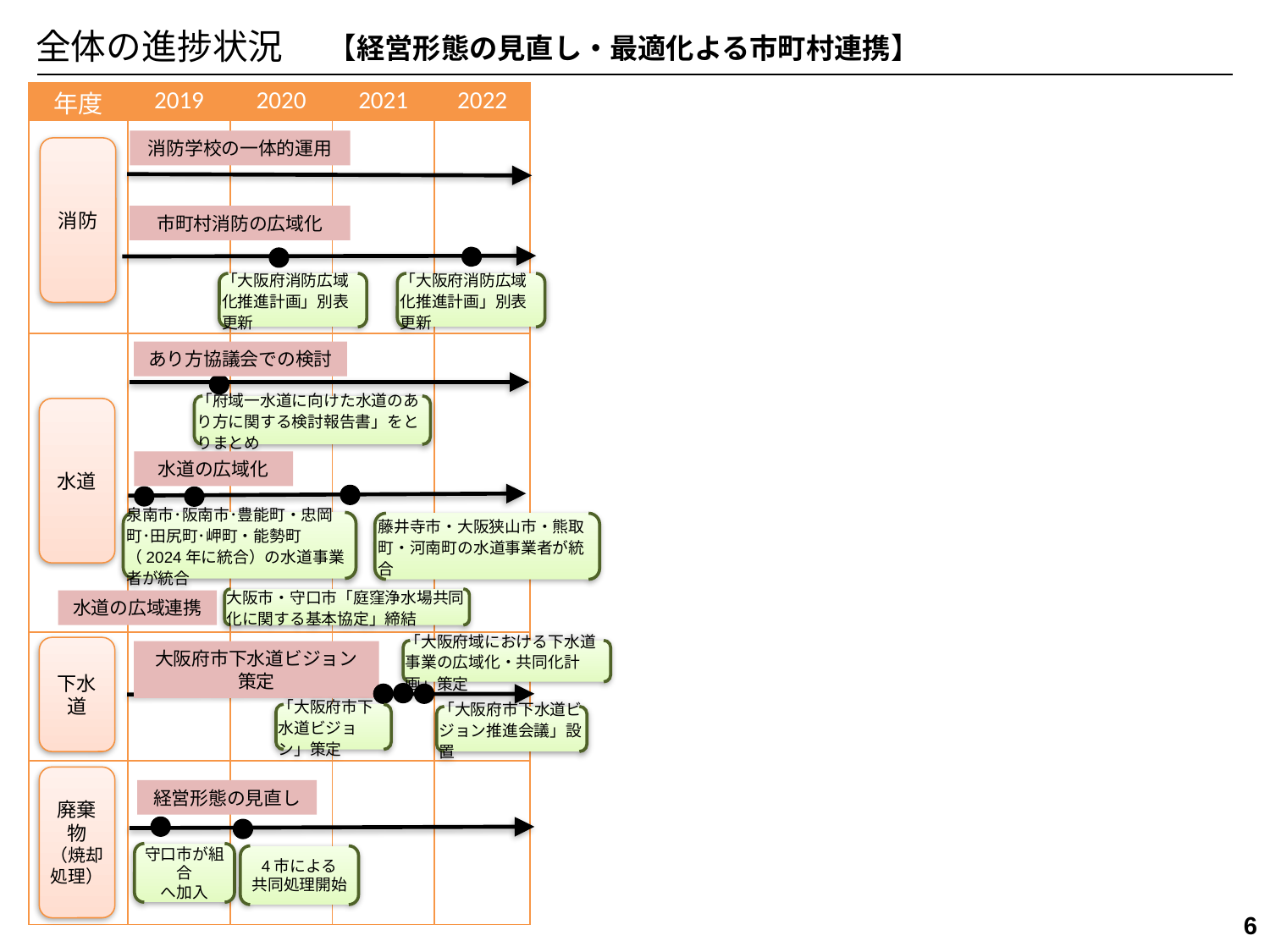

全体の進捗状況
【経営形態の見直し・最適化よる市町村連携】
| 年度 | 2019 | 2020 | 2021 | 2022 |
| --- | --- | --- | --- | --- |
|  |  |  |  |  |
|  |  |  |  |  |
|  |  |  |  |  |
|  |  |  |  |  |
消防学校の一体的運用
消防
市町村消防の広域化

「大阪府消防広域化推進計画」別表更新
「大阪府消防広域化推進計画」別表更新
あり方協議会での検討

「府域一水道に向けた水道のあり方に関する検討報告書」をとりまとめ
水道
水道の広域化

泉南市･阪南市･豊能町・忠岡町･田尻町･岬町・能勢町（2024年に統合）の水道事業者が統合
藤井寺市・大阪狭山市・熊取町・河南町の水道事業者が統合
大阪市・守口市「庭窪浄水場共同化に関する基本協定」締結
水道の広域連携
下水道
「大阪府域における下水道事業の広域化・共同化計画」策定
大阪府市下水道ビジョン策定

「大阪府市下水道ビジョン」策定
「大阪府市下水道ビジョン推進会議」設置
廃棄物
（焼却処理）
経営形態の見直し

守口市が組合
へ加入
4市による
共同処理開始
6